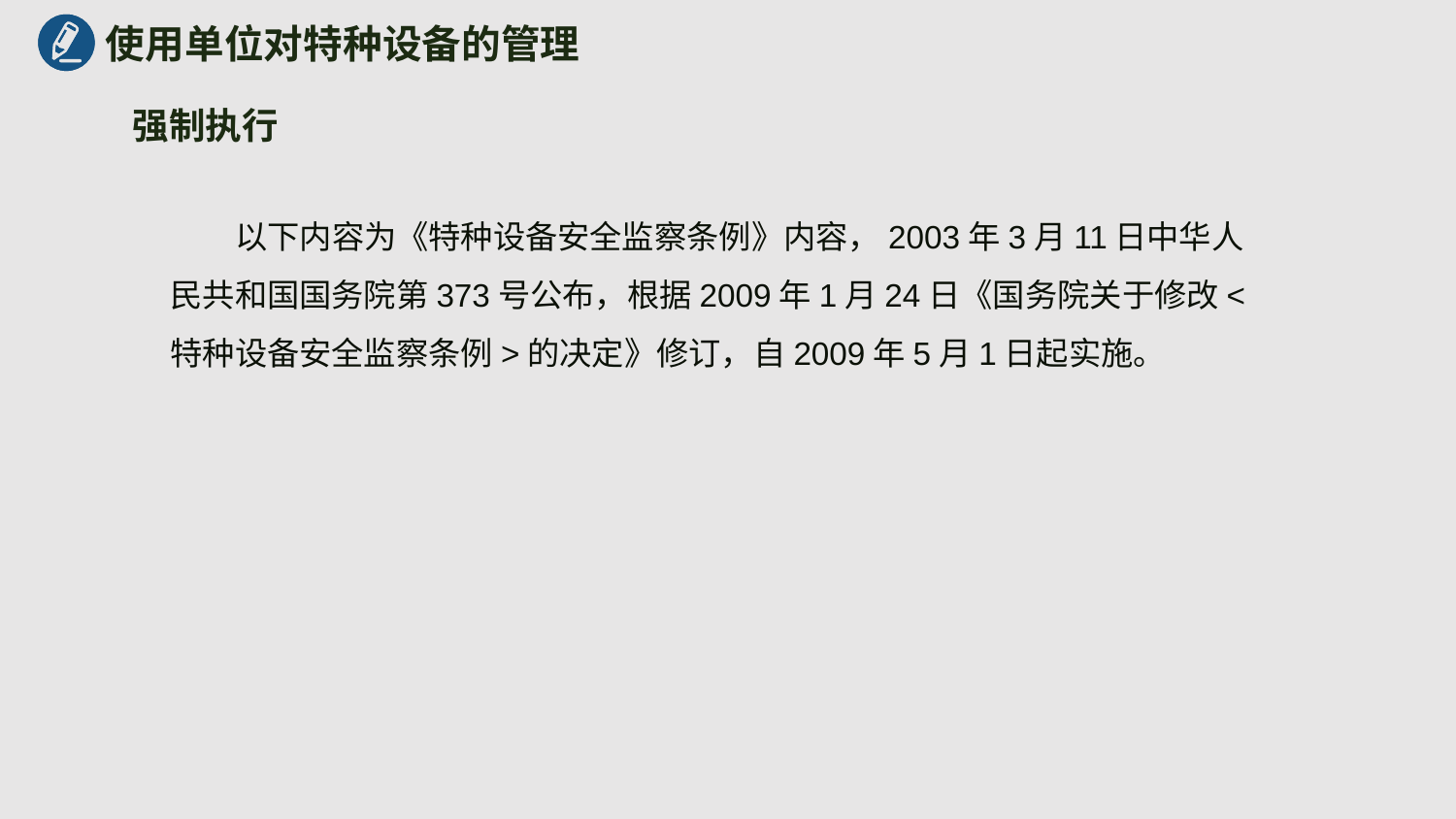

使用单位对特种设备的管理

强制执行
以下内容为《特种设备安全监察条例》内容，2003年3月11日中华人民共和国国务院第373号公布，根据2009年1月24日《国务院关于修改<特种设备安全监察条例>的决定》修订，自2009年5月1日起实施。